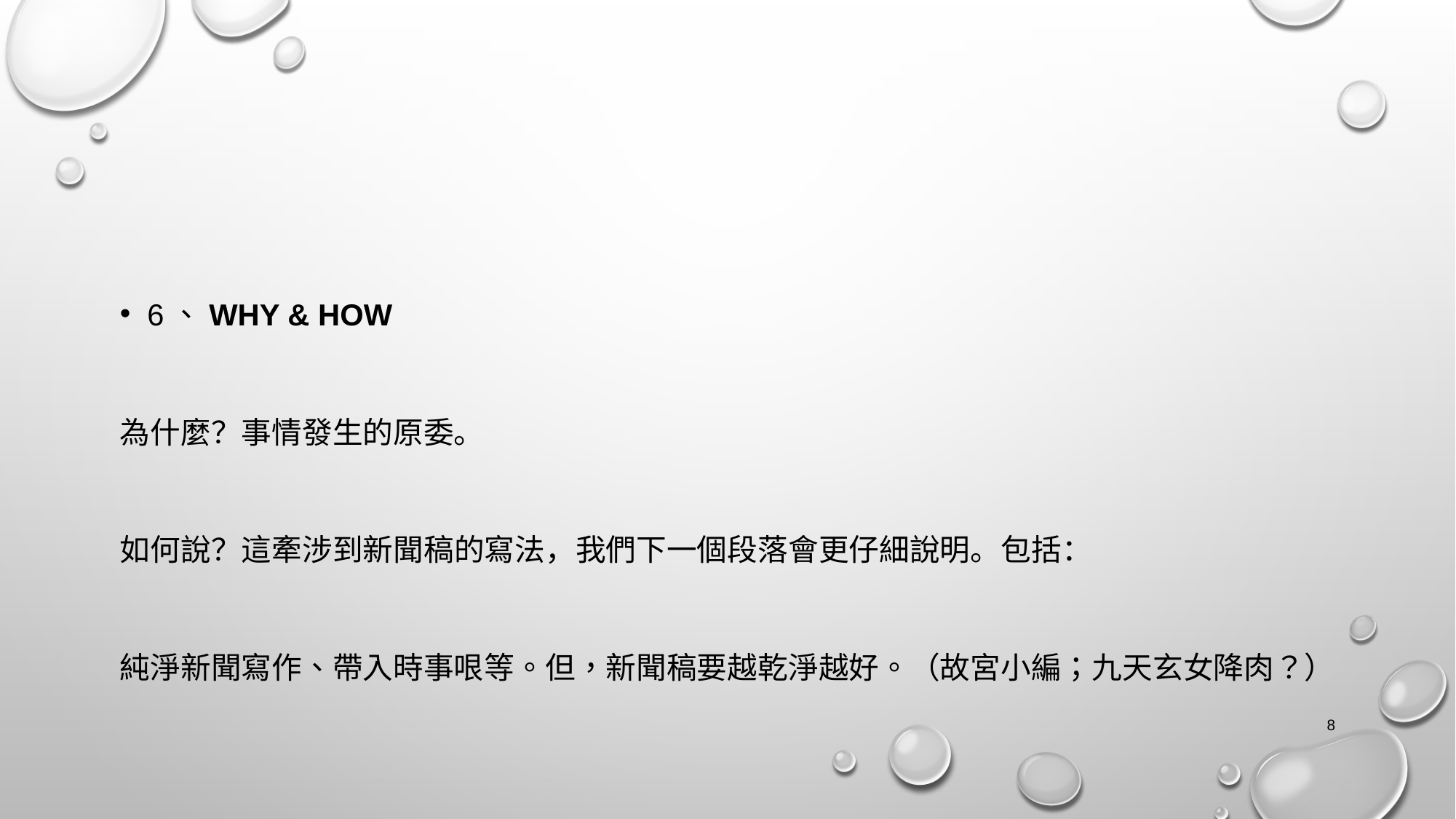

#
6、Why & how

為什麼？事情發生的原委。

如何說？這牽涉到新聞稿的寫法，我們下一個段落會更仔細說明。包括：

純淨新聞寫作、帶入時事哏等。但，新聞稿要越乾淨越好。（故宮小編；九天玄女降肉？）

8